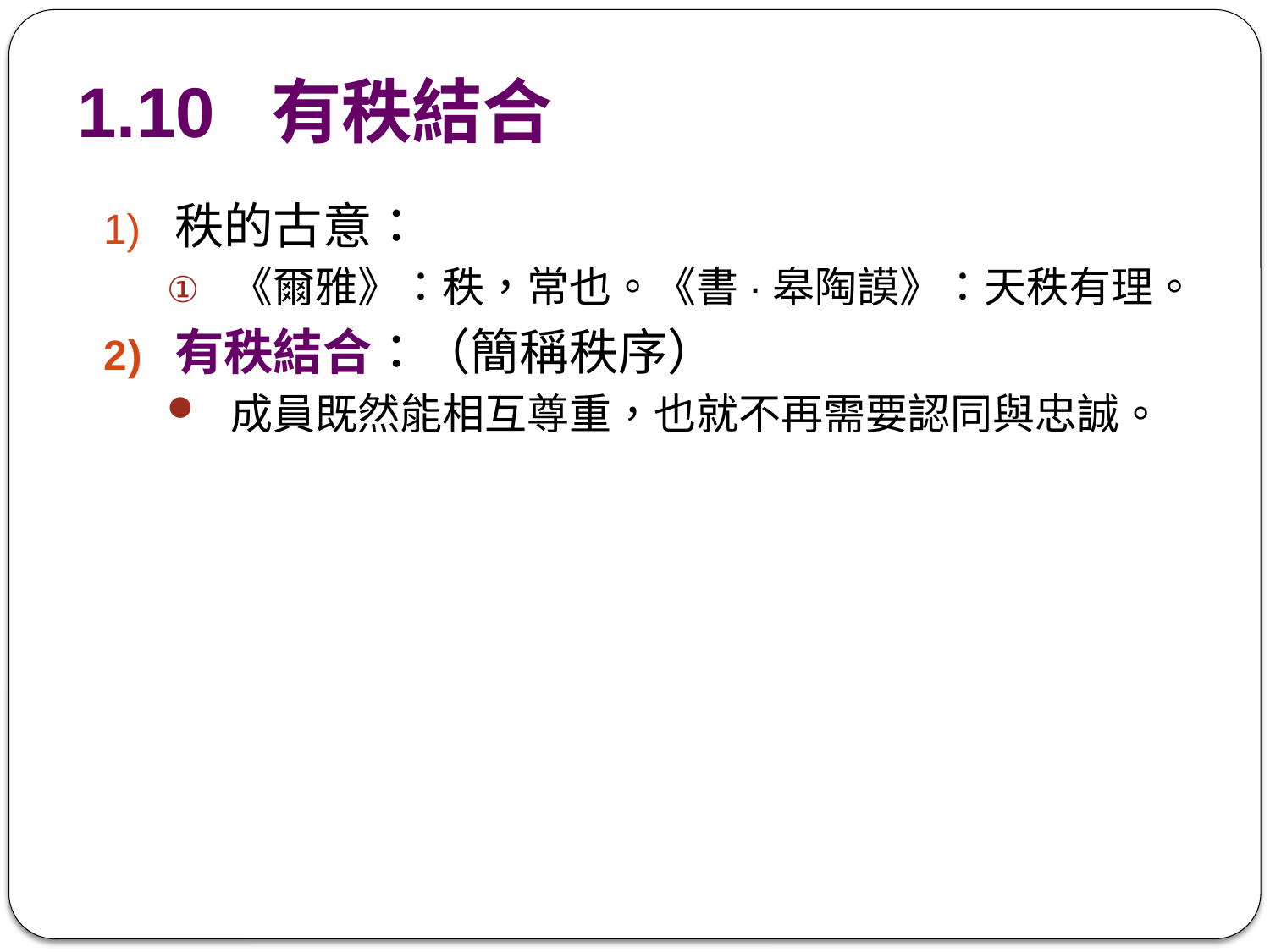

# 1.10  有秩結合
秩的古意：
《爾雅》：秩，常也。《書·皋陶謨》：天秩有理。
有秩結合：（簡稱秩序）
成員既然能相互尊重，也就不再需要認同與忠誠。
14